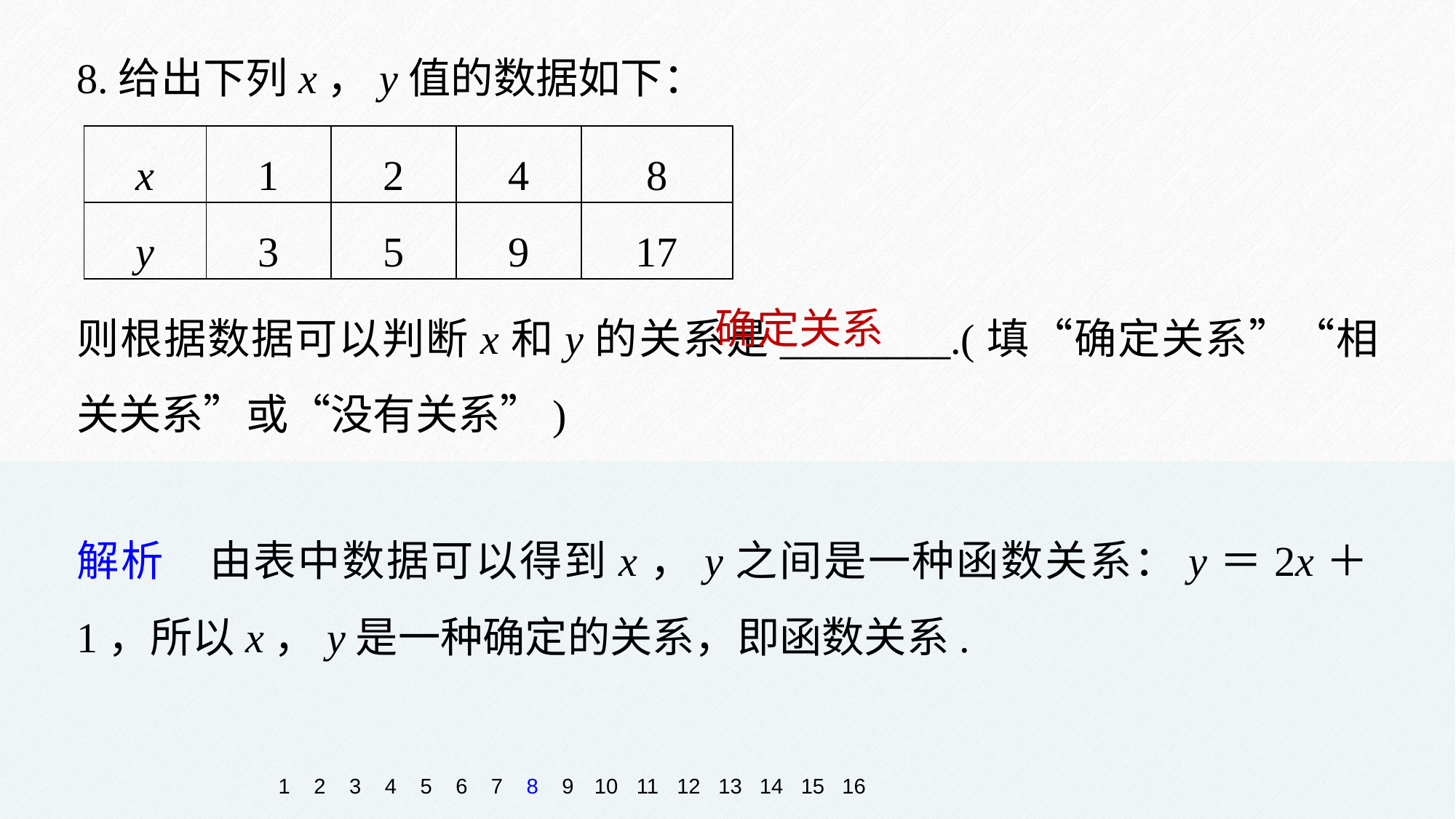

8.给出下列x，y值的数据如下：
| x | 1 | 2 | 4 | 8 |
| --- | --- | --- | --- | --- |
| y | 3 | 5 | 9 | 17 |
则根据数据可以判断x和y的关系是________.(填“确定关系”“相关关系”或“没有关系”)
确定关系
解析　由表中数据可以得到x，y之间是一种函数关系：y＝2x＋1，所以x，y是一种确定的关系，即函数关系.
1
2
3
4
5
6
7
8
9
10
11
12
13
14
15
16